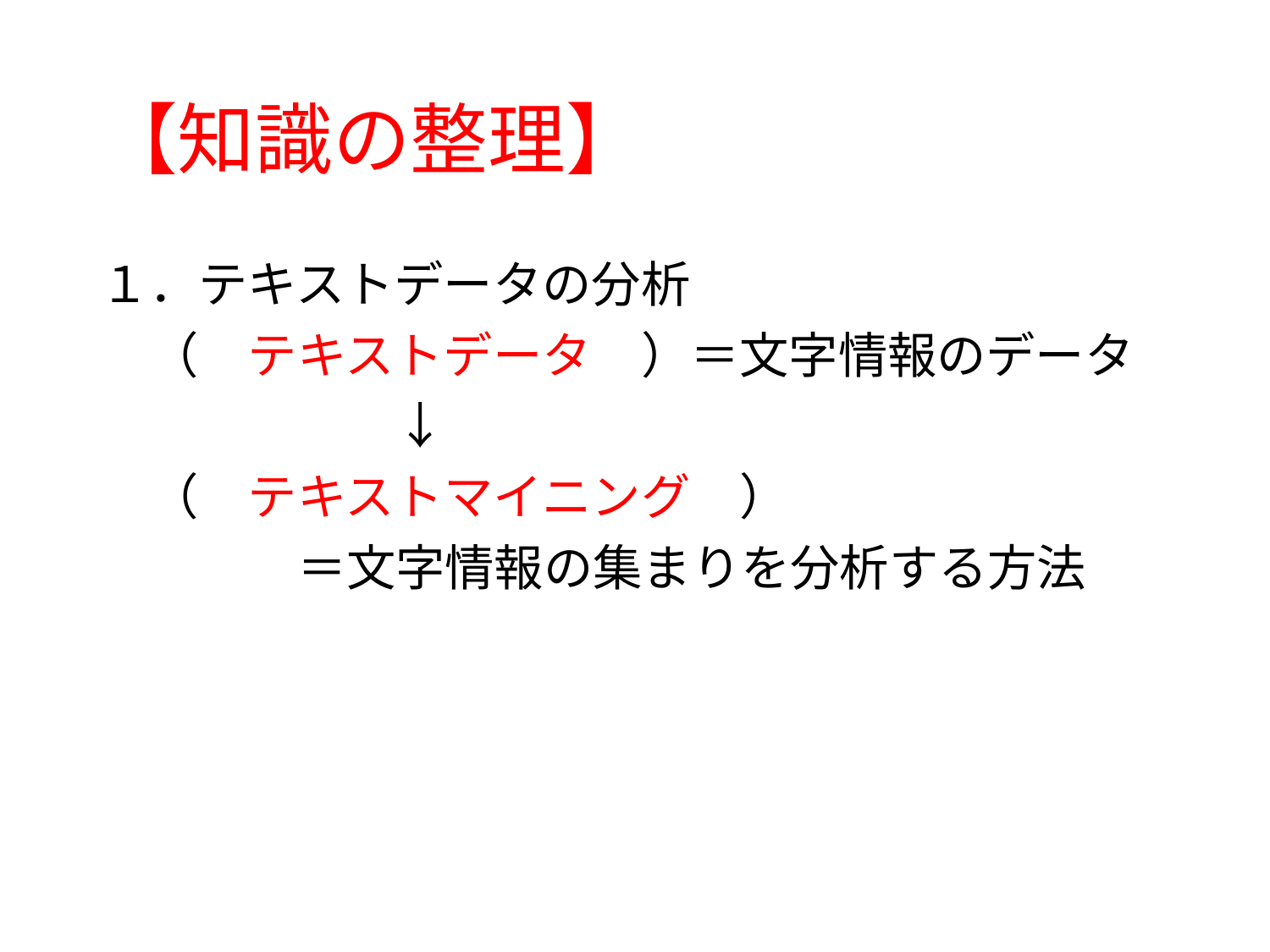

# 【知識の整理】
１．テキストデータの分析
　（　テキストデータ　）＝文字情報のデータ
　　　　　　↓
　（　テキストマイニング　）
　　　　＝文字情報の集まりを分析する方法